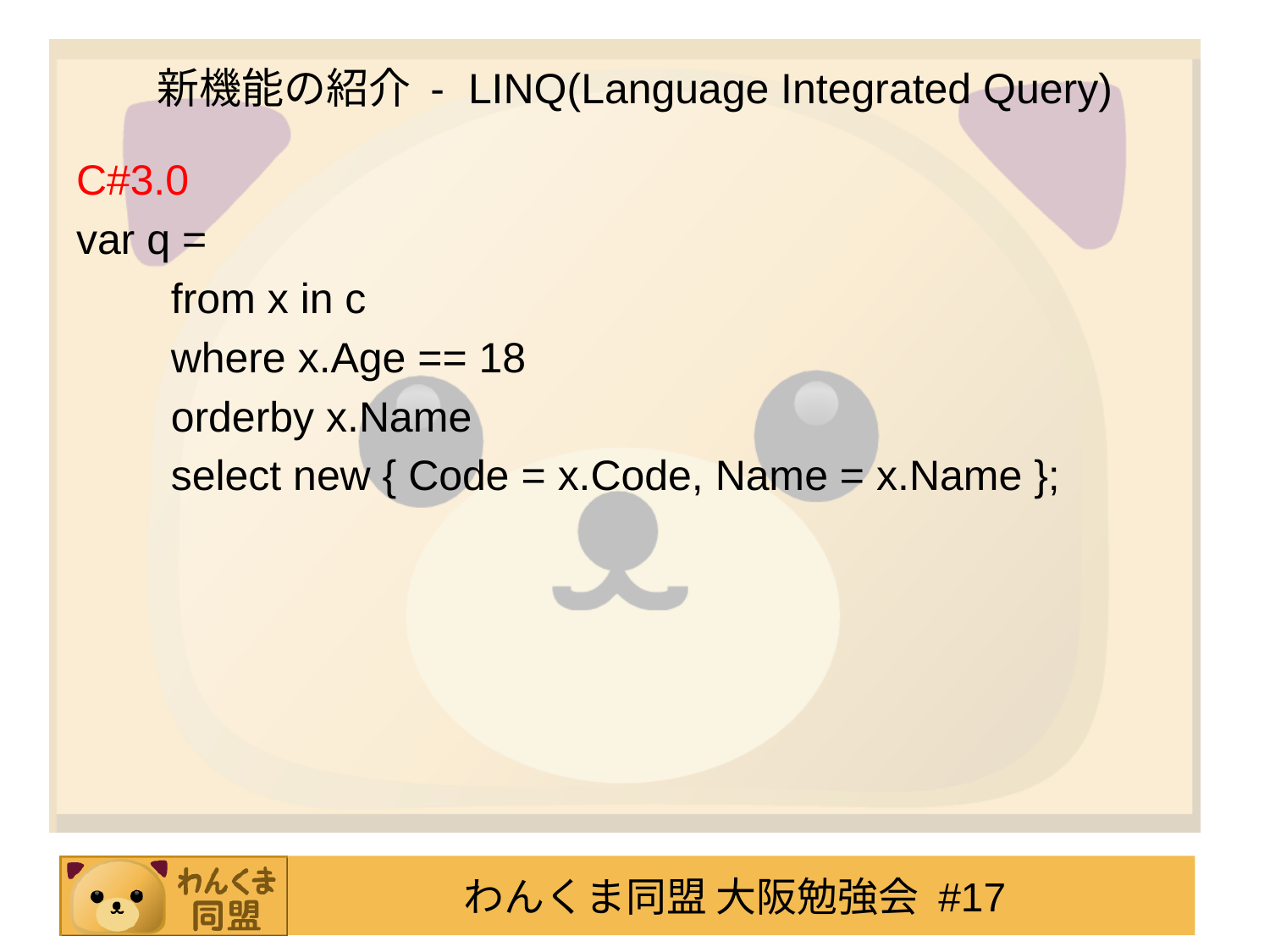

# 新機能の紹介 -  LINQ(Language Integrated Query)
C#3.0
var q =
　　from x in c
　　where x.Age == 18
　　orderby x.Name
　　select new { Code = x.Code, Name = x.Name };